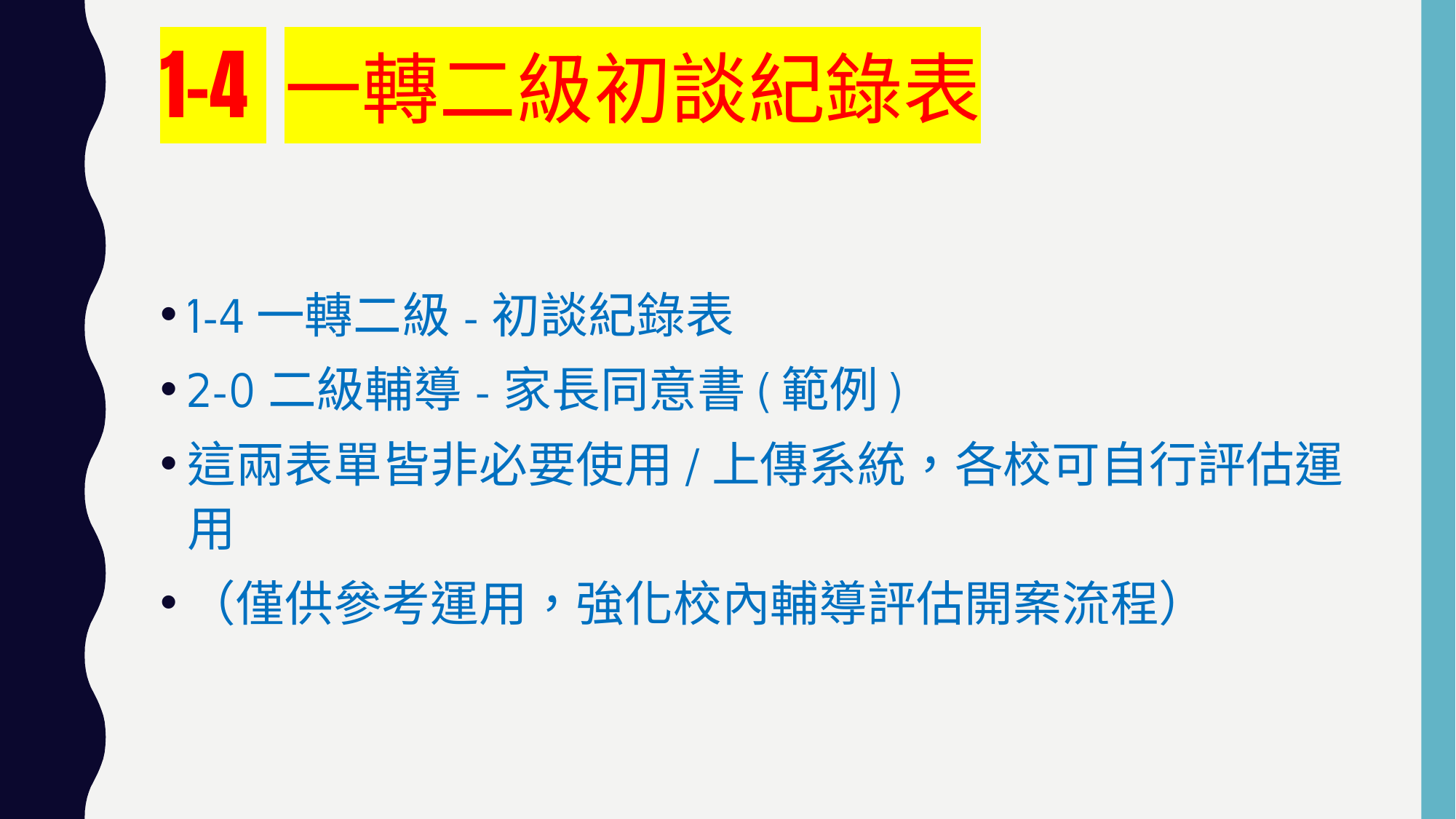

# 1-4 一轉二級初談紀錄表
1-4一轉二級-初談紀錄表
2-0二級輔導-家長同意書(範例)
這兩表單皆非必要使用/上傳系統，各校可自行評估運用
（僅供參考運用，強化校內輔導評估開案流程）